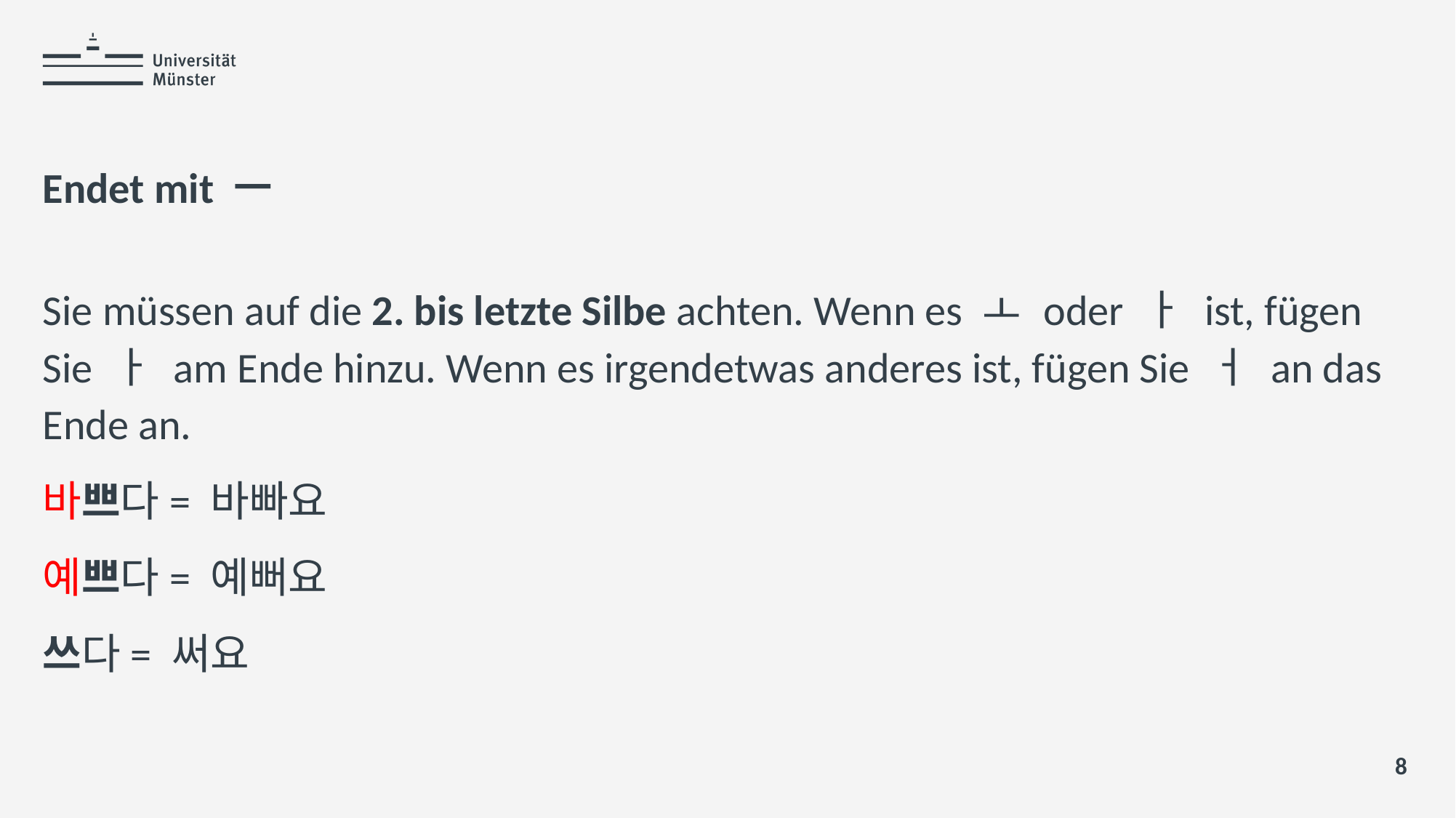

# Endet mit ㅡ
Sie müssen auf die 2. bis letzte Silbe achten. Wenn es ㅗ oder ㅏ ist, fügen Sie ㅏ am Ende hinzu. Wenn es irgendetwas anderes ist, fügen Sie ㅓ an das Ende an.
바쁘다= 바빠요
예쁘다= 예뻐요
쓰다= 써요

8